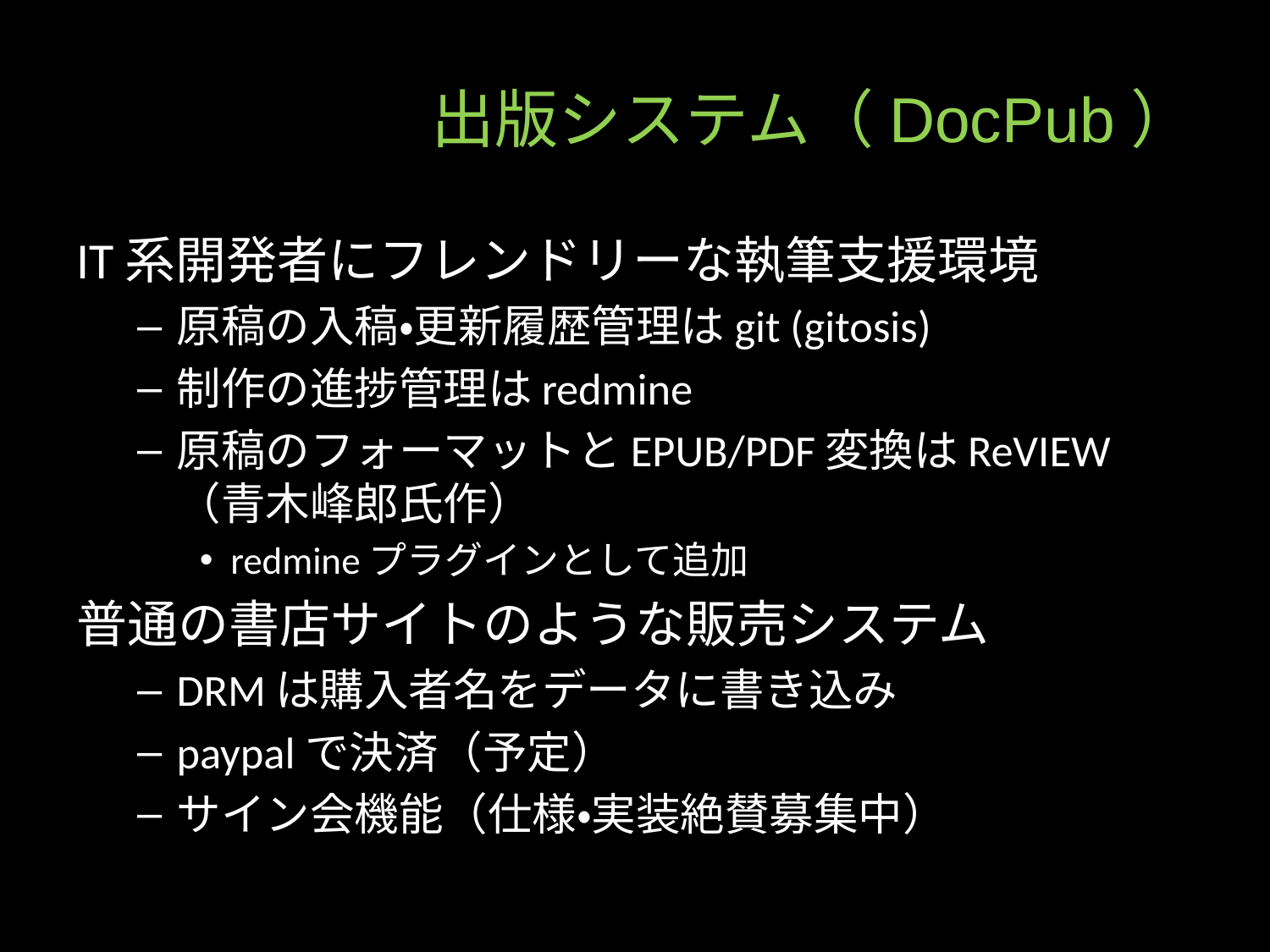

# 出版システム（DocPub）
IT系開発者にフレンドリーな執筆支援環境
原稿の入稿・更新履歴管理はgit (gitosis)
制作の進捗管理はredmine
原稿のフォーマットとEPUB/PDF変換はReVIEW（青木峰郎氏作）
redmineプラグインとして追加
普通の書店サイトのような販売システム
DRMは購入者名をデータに書き込み
paypalで決済（予定）
サイン会機能（仕様・実装絶賛募集中）